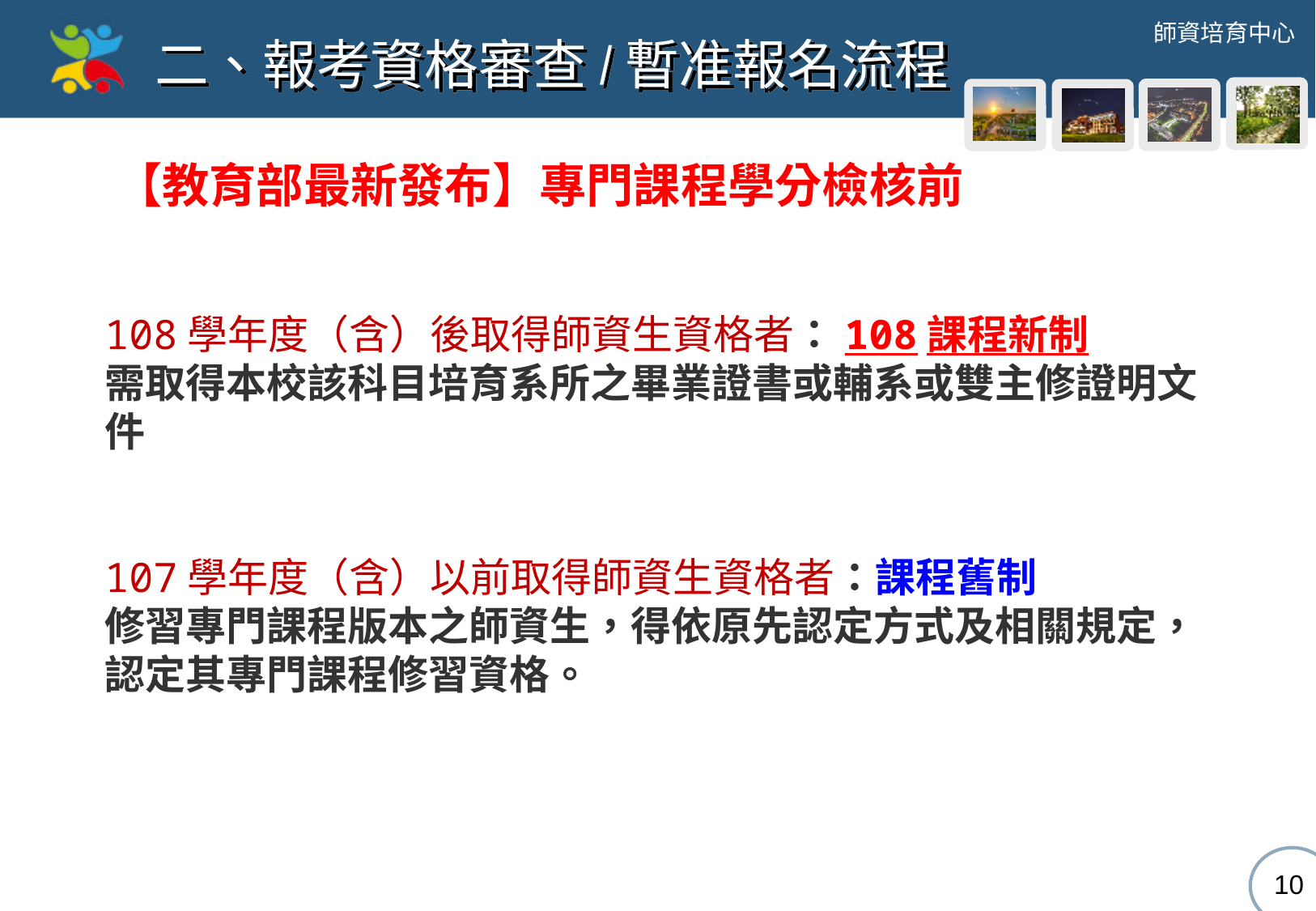

# 二、報考資格審查/暫准報名流程
【教育部最新發布】專門課程學分檢核前

108學年度（含）後取得師資生資格者：108課程新制
需取得本校該科目培育系所之畢業證書或輔系或雙主修證明文件

107學年度（含）以前取得師資生資格者：課程舊制
修習專門課程版本之師資生，得依原先認定方式及相關規定，認定其專門課程修習資格。